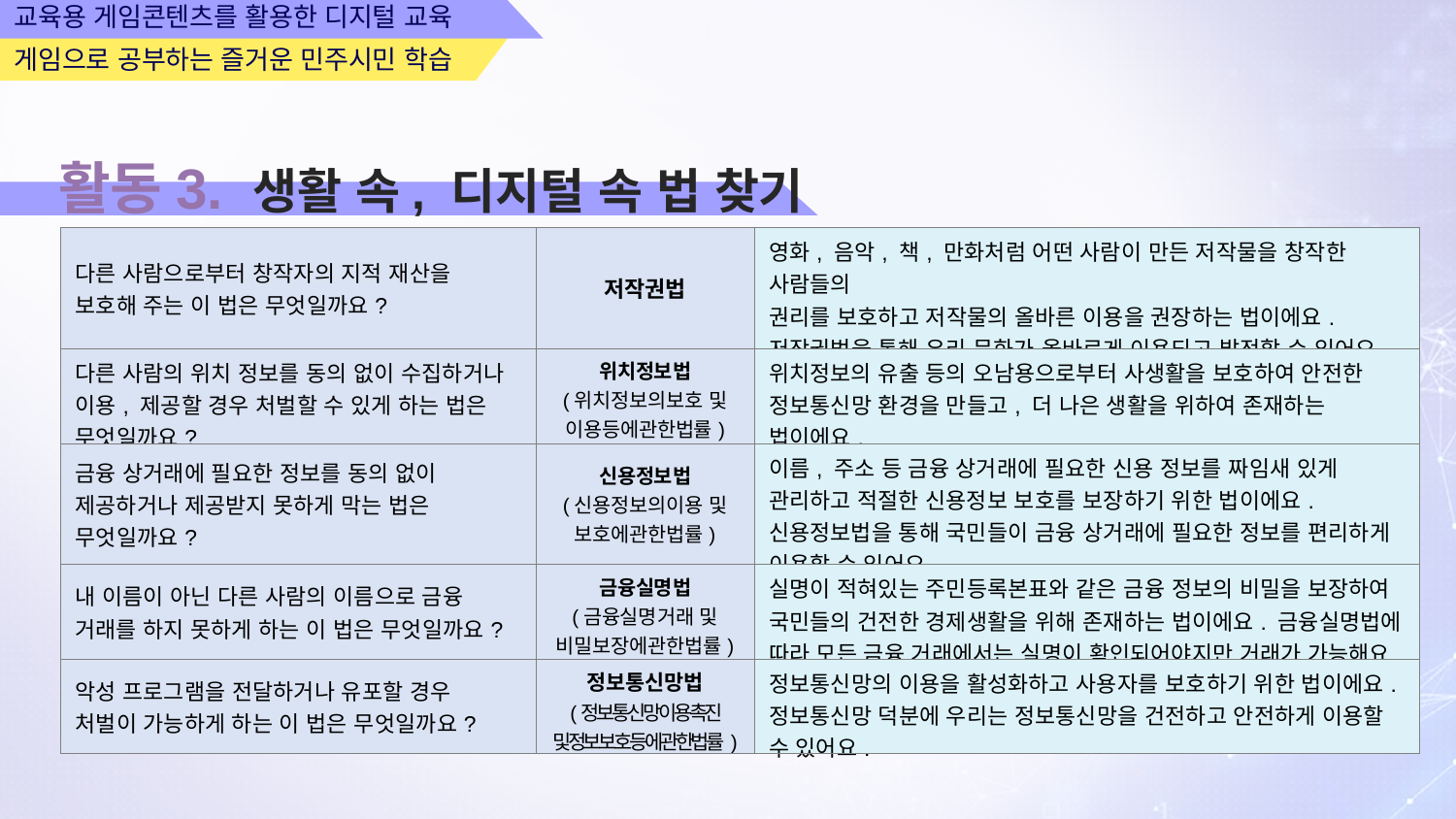

교육용 게임콘텐츠를 활용한 디지털 교육
게임으로 공부하는 즐거운 민주시민 학습

활동3. 생활 속, 디지털 속 법 찾기

| 다른 사람으로부터 창작자의 지적 재산을 보호해 주는 이 법은 무엇일까요? | 저작권법 | 영화, 음악, 책, 만화처럼 어떤 사람이 만든 저작물을 창작한 사람들의 권리를 보호하고 저작물의 올바른 이용을 권장하는 법이에요. 저작권법을 통해 우리 문화가 올바르게 이용되고 발전할 수 있어요. |
| --- | --- | --- |
| 다른 사람의 위치 정보를 동의 없이 수집하거나 이용, 제공할 경우 처벌할 수 있게 하는 법은 무엇일까요? | 위치정보법 (위치정보의보호 및 이용등에관한법률) | 위치정보의 유출 등의 오남용으로부터 사생활을 보호하여 안전한 정보통신망 환경을 만들고, 더 나은 생활을 위하여 존재하는 법이에요. |
| 금융 상거래에 필요한 정보를 동의 없이 제공하거나 제공받지 못하게 막는 법은 무엇일까요? | 신용정보법 (신용정보의이용 및 보호에관한법률) | 이름, 주소 등 금융 상거래에 필요한 신용 정보를 짜임새 있게 관리하고 적절한 신용정보 보호를 보장하기 위한 법이에요. 신용정보법을 통해 국민들이 금융 상거래에 필요한 정보를 편리하게 이용할 수 있어요. |
| 내 이름이 아닌 다른 사람의 이름으로 금융 거래를 하지 못하게 하는 이 법은 무엇일까요? | 금융실명법 (금융실명거래 및 비밀보장에관한법률) | 실명이 적혀있는 주민등록본표와 같은 금융 정보의 비밀을 보장하여 국민들의 건전한 경제생활을 위해 존재하는 법이에요. 금융실명법에 따라 모든 금융 거래에서는 실명이 확인되어야지만 거래가 가능해요. |
| 악성 프로그램을 전달하거나 유포할 경우 처벌이 가능하게 하는 이 법은 무엇일까요? | 정보통신망법 (정보통신망이용촉진 및정보보호등에관한법률) | 정보통신망의 이용을 활성화하고 사용자를 보호하기 위한 법이에요. 정보통신망 덕분에 우리는 정보통신망을 건전하고 안전하게 이용할 수 있어요. |